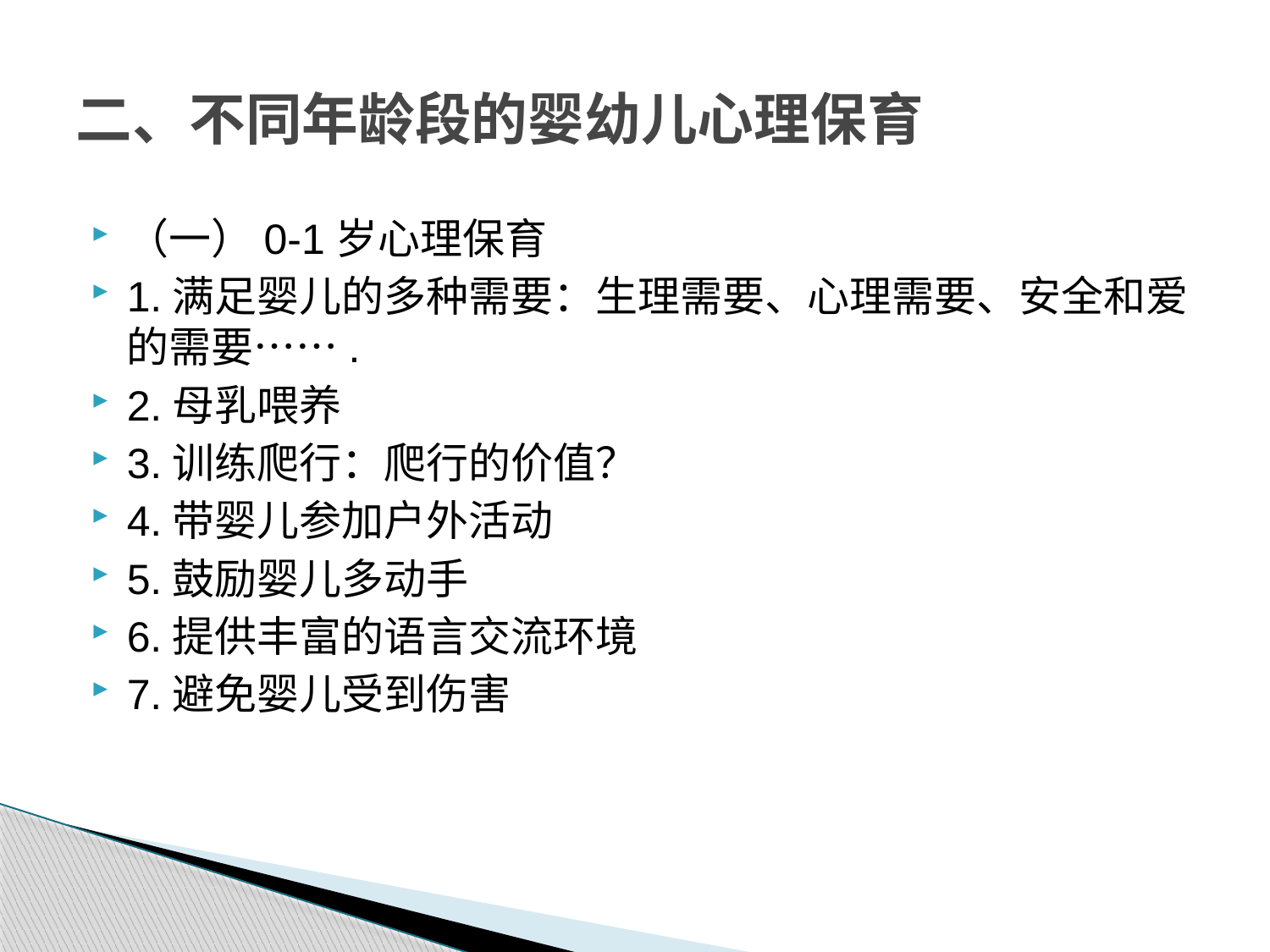

# 二、不同年龄段的婴幼儿心理保育
（一）0-1岁心理保育
1.满足婴儿的多种需要：生理需要、心理需要、安全和爱的需要…….
2.母乳喂养
3.训练爬行：爬行的价值？
4.带婴儿参加户外活动
5.鼓励婴儿多动手
6.提供丰富的语言交流环境
7.避免婴儿受到伤害